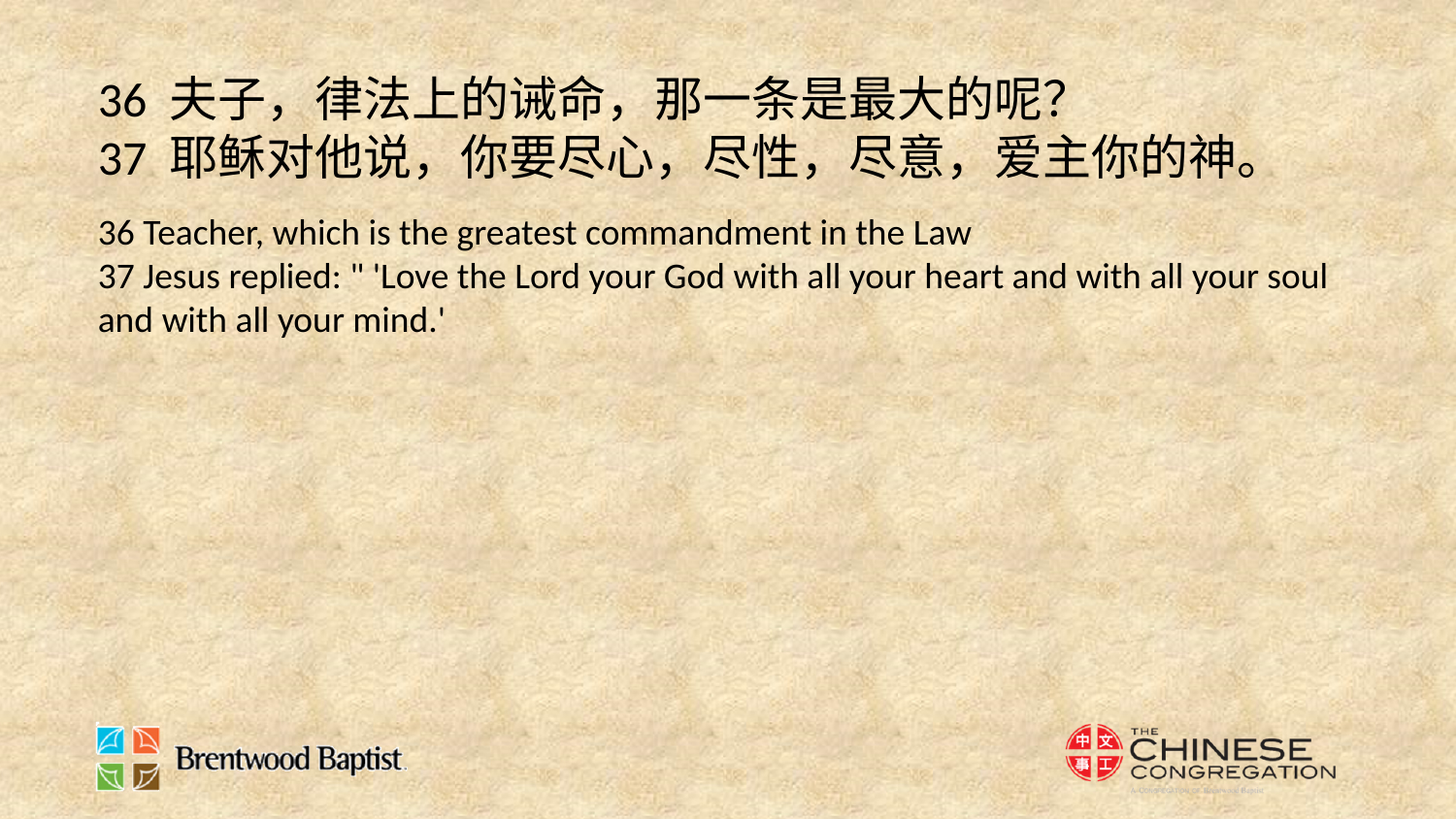

36 夫子，律法上的诫命，那一条是最大的呢？
37 耶稣对他说，你要尽心，尽性，尽意，爱主你的神。

36 Teacher, which is the greatest commandment in the Law
37 Jesus replied: " 'Love the Lord your God with all your heart and with all your soul and with all your mind.'